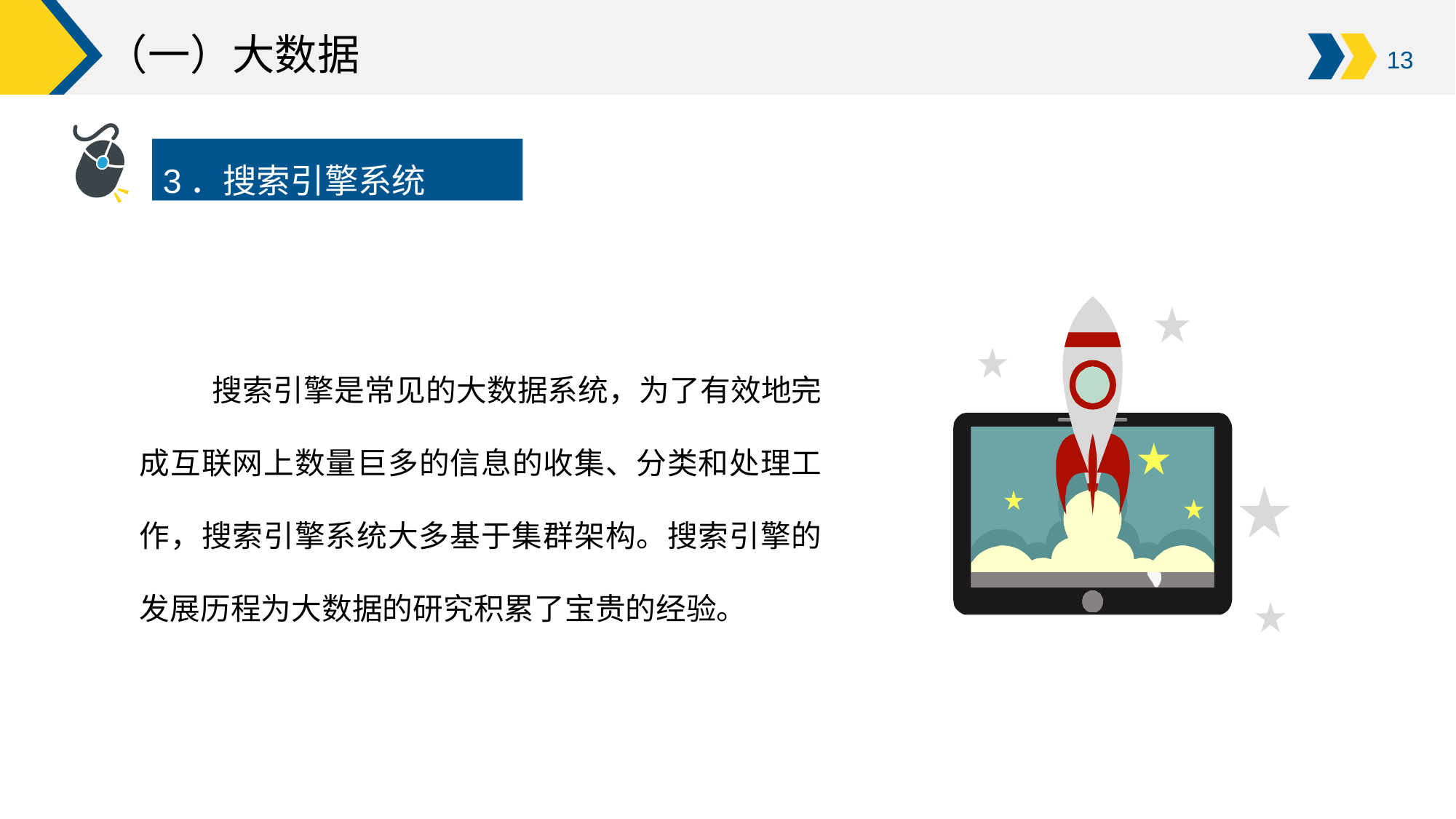

# （一）大数据

3．搜索引擎系统

搜索引擎是常见的大数据系统，为了有效地完成互联网上数量巨多的信息的收集、分类和处理工作，搜索引擎系统大多基于集群架构。搜索引擎的发展历程为大数据的研究积累了宝贵的经验。